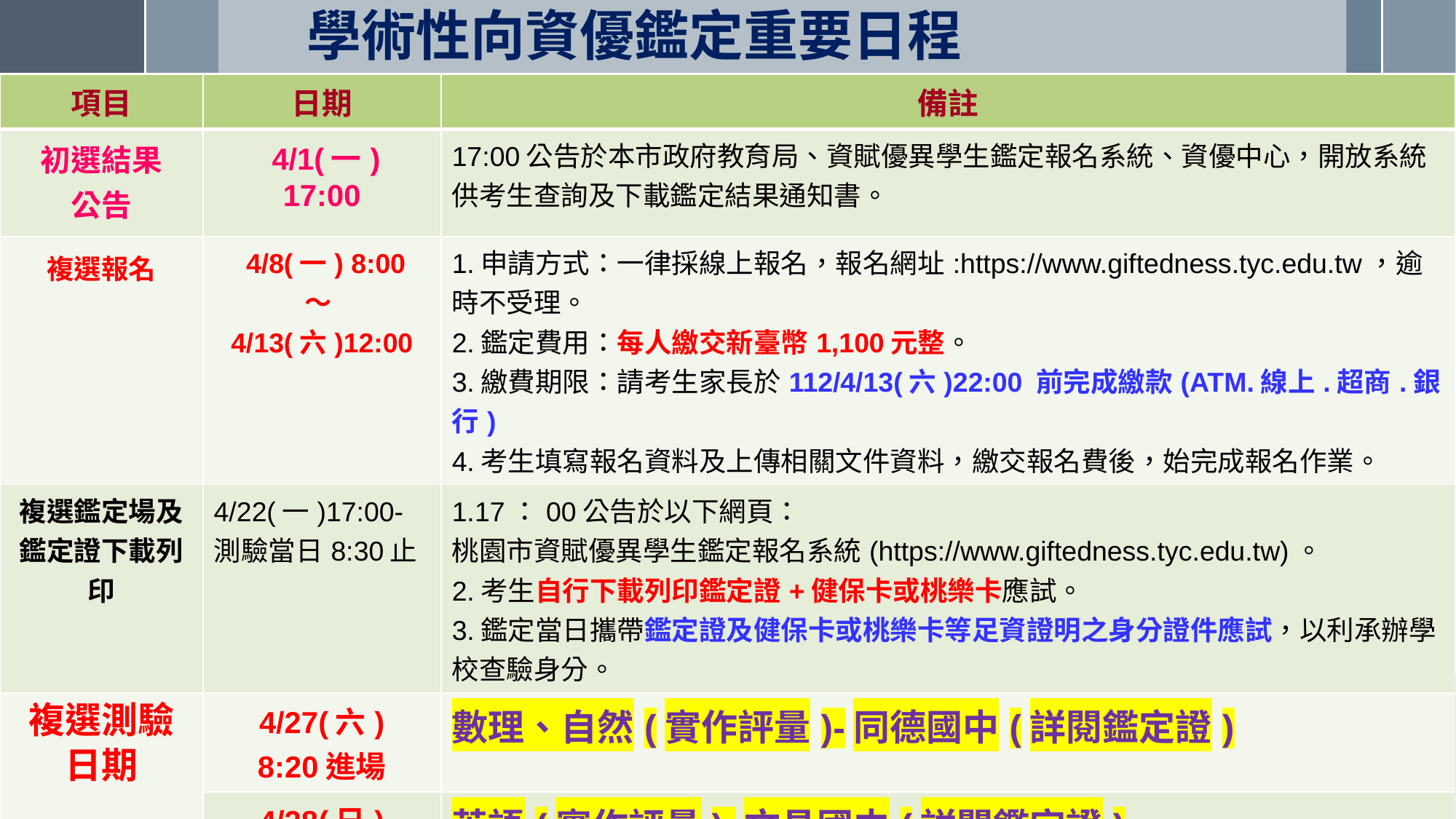

學術性向資優鑑定重要日程
| 項目 | 日期 | 備註 |
| --- | --- | --- |
| 初選結果 公告 | 4/1(一) 17:00 | 17:00公告於本市政府教育局、資賦優異學生鑑定報名系統、資優中心，開放系統供考生查詢及下載鑑定結果通知書。 |
| 複選報名 | 4/8(一) 8:00 ～4/13(六)12:00 | 1.申請方式：一律採線上報名，報名網址:https://www.giftedness.tyc.edu.tw，逾時不受理。 2.鑑定費用：每人繳交新臺幣1,100元整。 3.繳費期限：請考生家長於112/4/13(六)22:00 前完成繳款(ATM.線上.超商.銀行) 4.考生填寫報名資料及上傳相關文件資料，繳交報名費後，始完成報名作業。 |
| 複選鑑定場及鑑定證下載列印 | 4/22(一)17:00- 測驗當日8:30止 | 1.17：00公告於以下網頁： 桃園市資賦優異學生鑑定報名系統(https://www.giftedness.tyc.edu.tw)。 2.考生自行下載列印鑑定證+健保卡或桃樂卡應試。 3.鑑定當日攜帶鑑定證及健保卡或桃樂卡等足資證明之身分證件應試，以利承辦學校查驗身分。 |
| 複選測驗日期 | 4/27(六) 8:20進場 | 數理、自然(實作評量)-同德國中(詳閱鑑定證) |
|  | 4/28(日) 8:20進場 | 英語(實作評量)-文昌國中(詳閱鑑定證) |
5